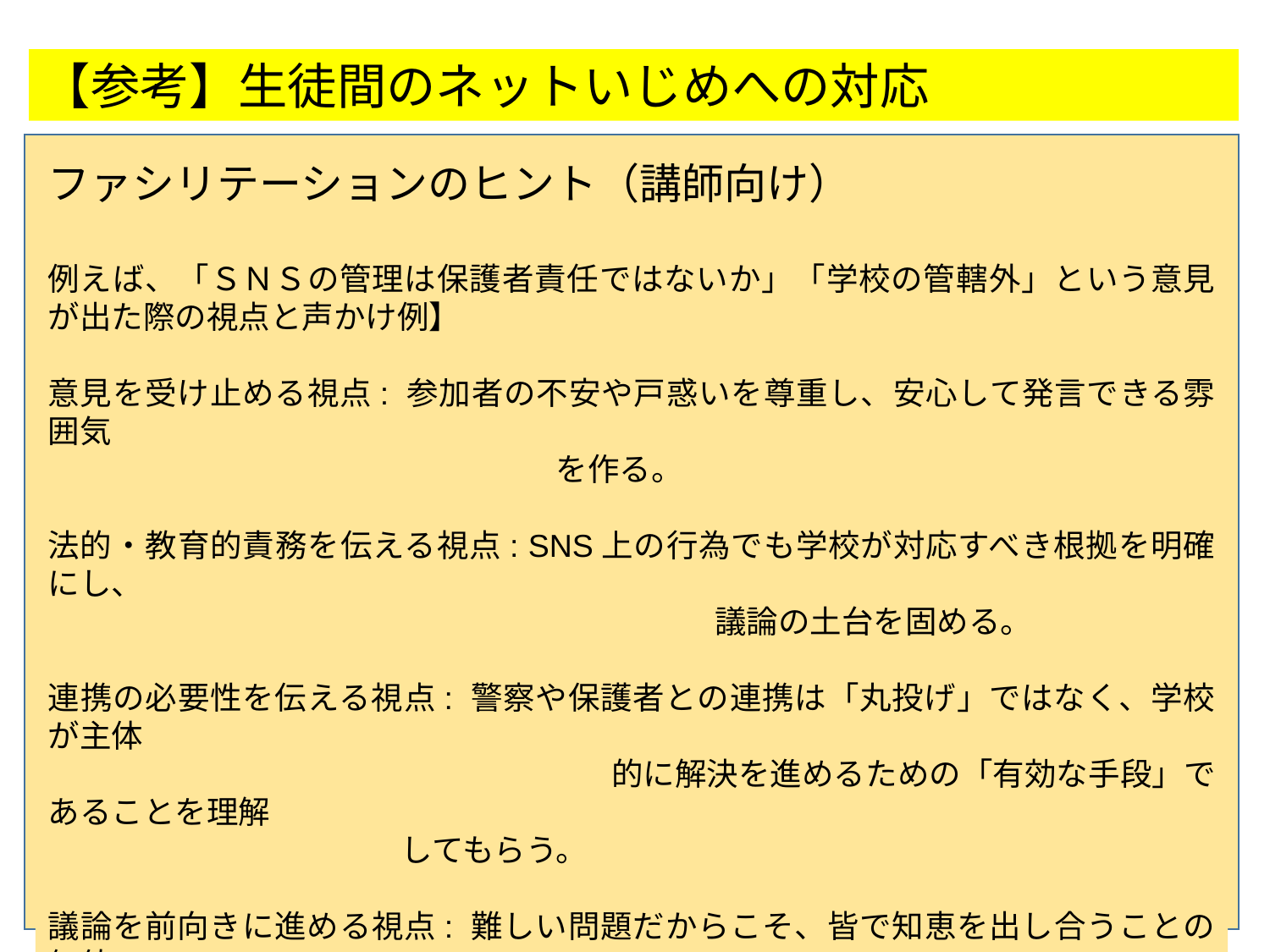

【参考】生徒間のネットいじめへの対応

ファシリテーションのヒント（講師向け）

例えば、「ＳＮＳの管理は保護者責任ではないか」「学校の管轄外」という意見が出た際の視点と声かけ例】

意見を受け止める視点: 参加者の不安や戸惑いを尊重し、安心して発言できる雰囲気
　　　　　　　　　　　　　　　　を作る。

法的・教育的責務を伝える視点: SNS上の行為でも学校が対応すべき根拠を明確にし、
　　　　　　　　　　　　　　　　　　　　　議論の土台を固める。

連携の必要性を伝える視点: 警察や保護者との連携は「丸投げ」ではなく、学校が主体
　　　　　　　　　　　　　　　　　   的に解決を進めるための「有効な手段」であることを理解
                                                してもらう。

議論を前向きに進める視点: 難しい問題だからこそ、皆で知恵を出し合うことの価値
                                                を強調し、建設的な議論を促す。